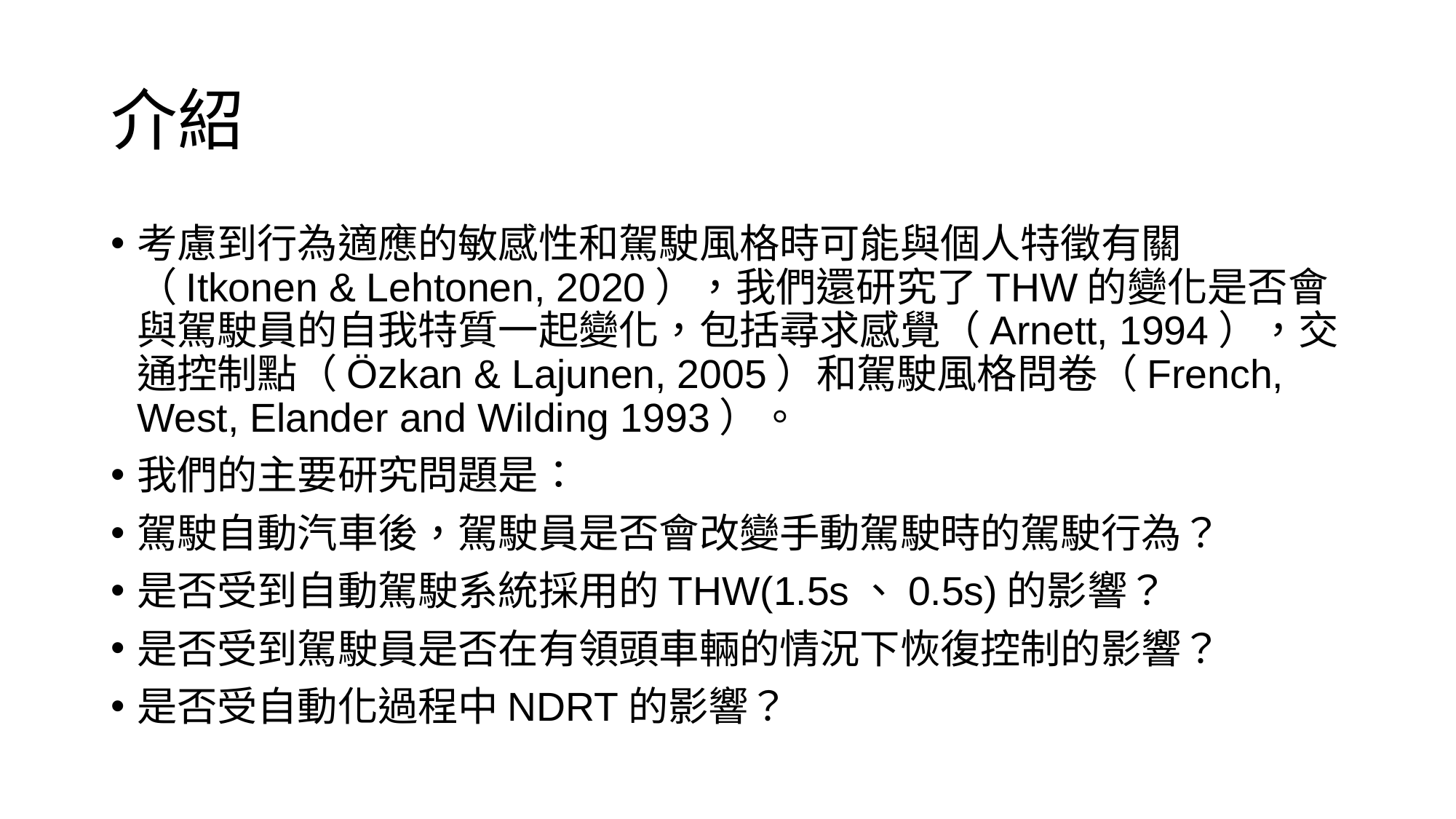

# 介紹
考慮到行為適應的敏感性和駕駛風格時可能與個人特徵有關（Itkonen & Lehtonen, 2020），我們還研究了THW的變化是否會與駕駛員的自我特質一起變化，包括尋求感覺（Arnett, 1994），交通控制點（Özkan & Lajunen, 2005）和駕駛風格問卷（French, West, Elander and Wilding 1993）。
我們的主要研究問題是：
駕駛自動汽車後，駕駛員是否會改變手動駕駛時的駕駛行為？
是否受到自動駕駛系統採用的THW(1.5s、0.5s)的影響？
是否受到駕駛員是否在有領頭車輛的情況下恢復控制的影響？
是否受自動化過程中NDRT的影響？